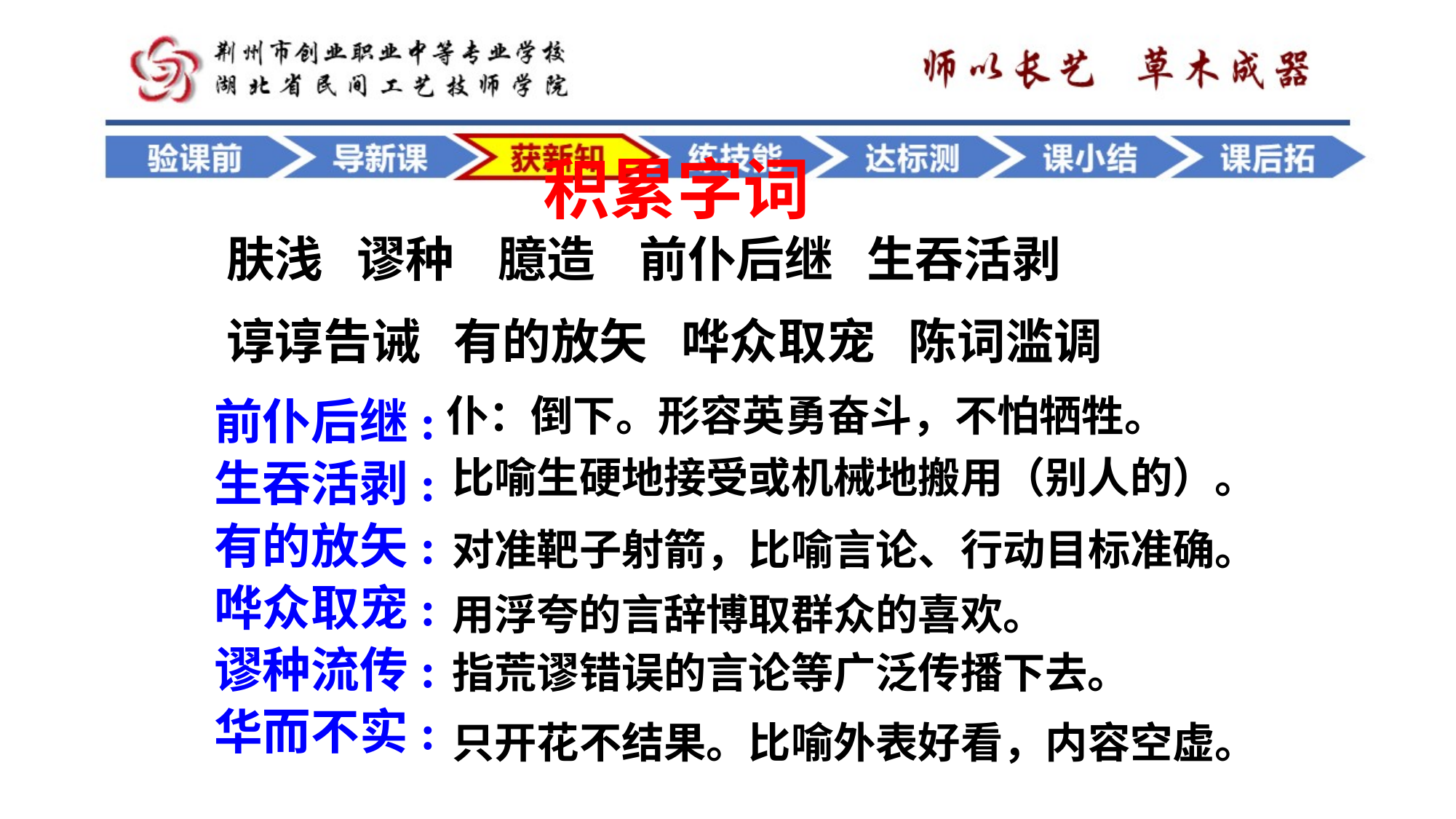

积累字词
肤浅   谬种    臆造    前仆后继   生吞活剥
谆谆告诫   有的放矢   哗众取宠   陈词滥调
仆：倒下。形容英勇奋斗，不怕牺牲。
前仆后继:
生吞活剥:
有的放矢:
哗众取宠:
谬种流传:
华而不实:
比喻生硬地接受或机械地搬用（别人的）。
对准靶子射箭，比喻言论、行动目标准确。
用浮夸的言辞博取群众的喜欢。
指荒谬错误的言论等广泛传播下去。
只开花不结果。比喻外表好看，内容空虚。